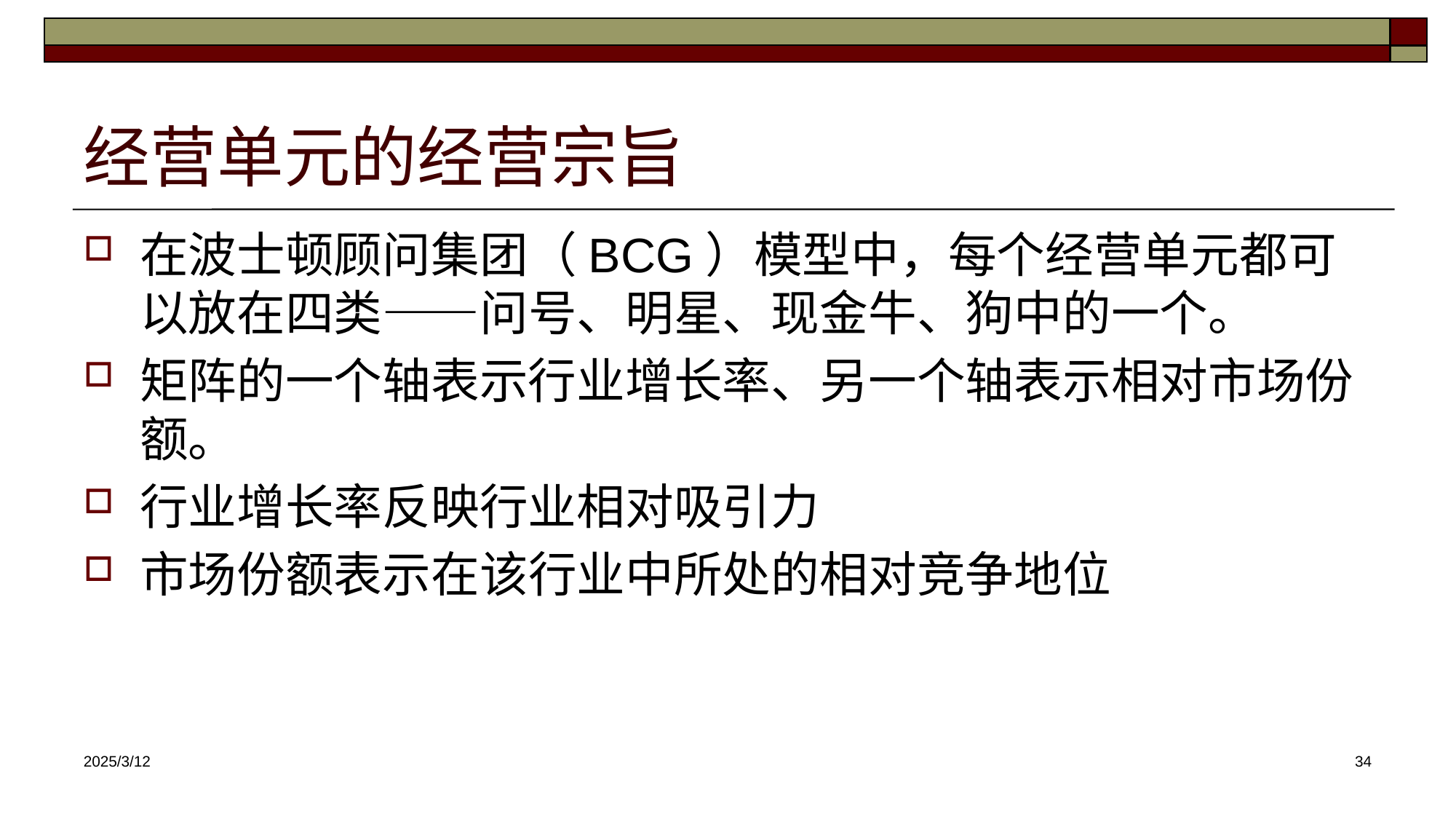

# 经营单元的经营宗旨
在波士顿顾问集团（BCG）模型中，每个经营单元都可以放在四类——问号、明星、现金牛、狗中的一个。
矩阵的一个轴表示行业增长率、另一个轴表示相对市场份额。
行业增长率反映行业相对吸引力
市场份额表示在该行业中所处的相对竞争地位
2025/3/12
34